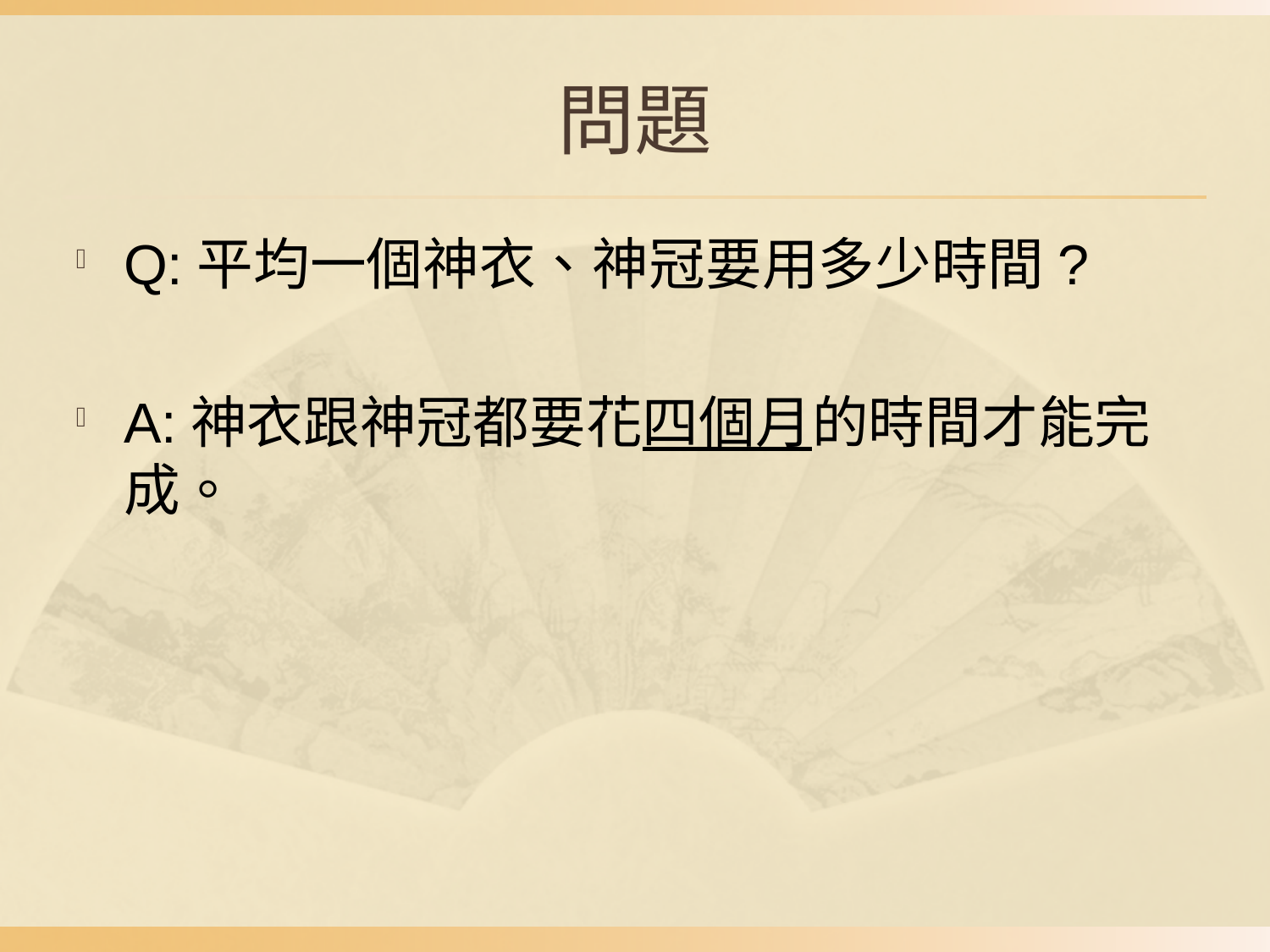

# 問題
Q:平均一個神衣、神冠要用多少時間?

A:神衣跟神冠都要花四個月的時間才能完成。